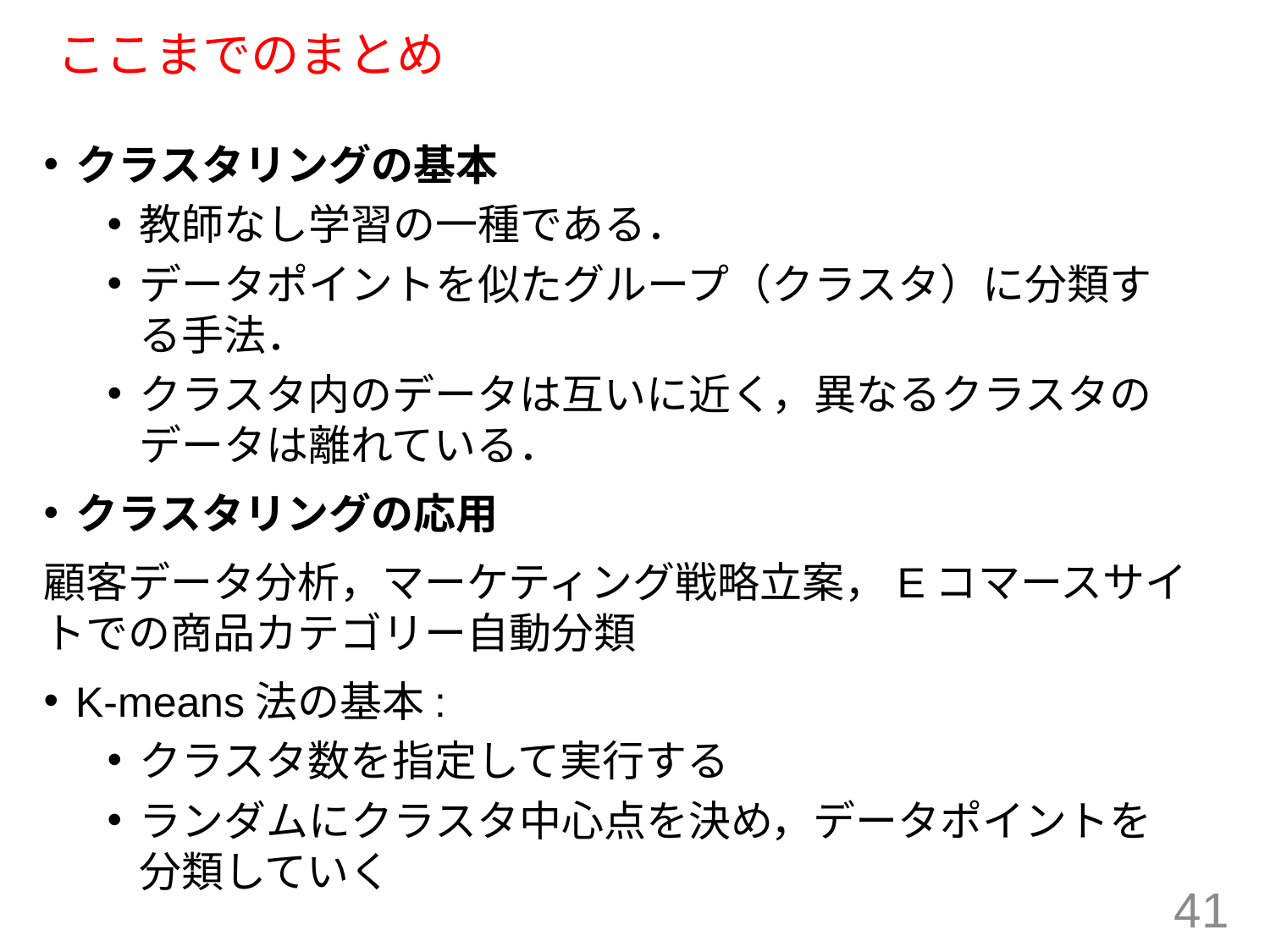

# ここまでのまとめ
クラスタリングの基本
教師なし学習の一種である．
データポイントを似たグループ（クラスタ）に分類する手法．
クラスタ内のデータは互いに近く，異なるクラスタのデータは離れている．
クラスタリングの応用
顧客データ分析，マーケティング戦略立案，Eコマースサイトでの商品カテゴリー自動分類
K-means法の基本:
クラスタ数を指定して実行する
ランダムにクラスタ中心点を決め，データポイントを分類していく
41